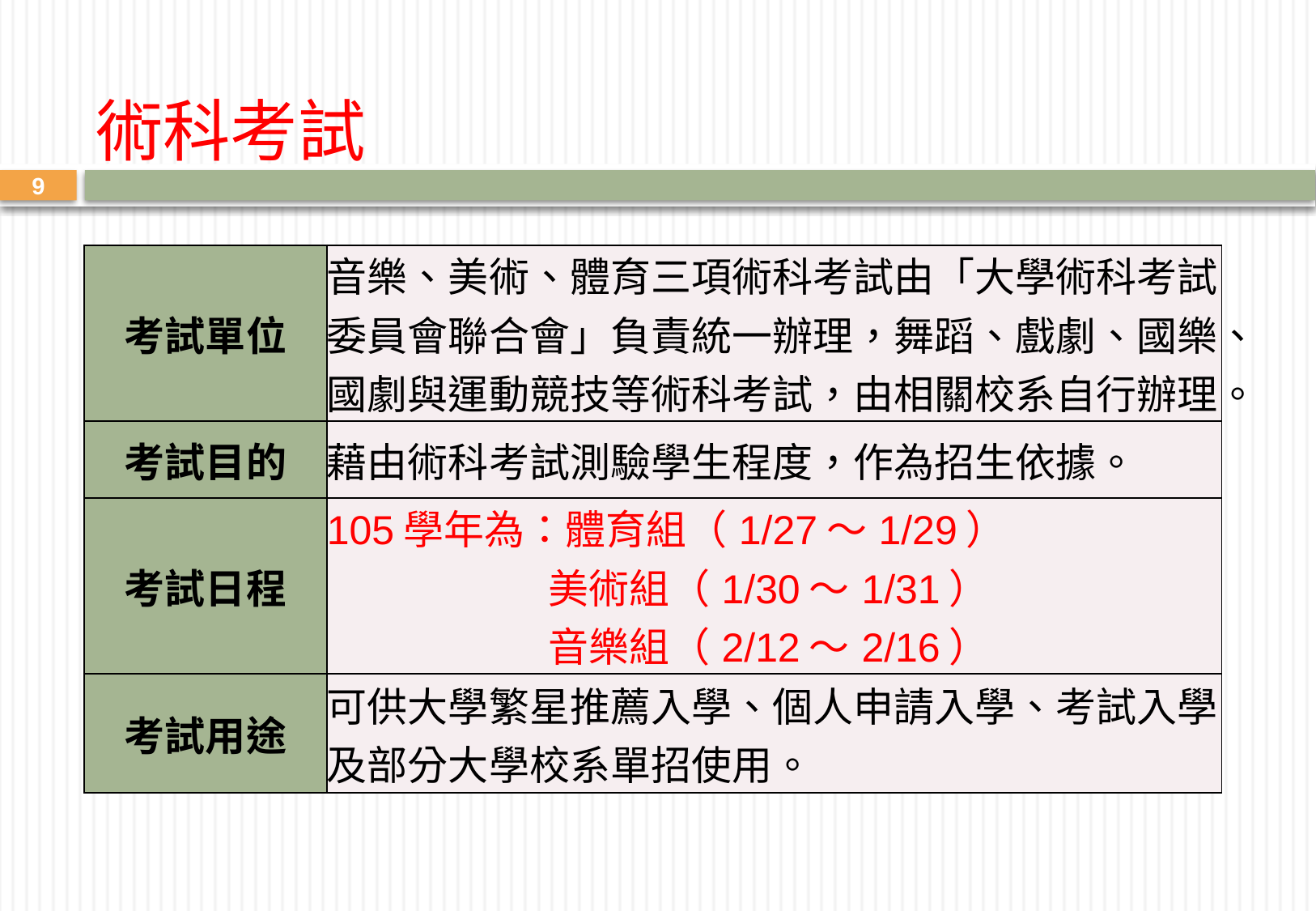

# 術科考試
9
| 考試單位 | 音樂、美術、體育三項術科考試由「大學術科考試委員會聯合會」負責統一辦理，舞蹈、戲劇、國樂、國劇與運動競技等術科考試，由相關校系自行辦理。 |
| --- | --- |
| 考試目的 | 藉由術科考試測驗學生程度，作為招生依據。 |
| 考試日程 | 105學年為：體育組（1/27～1/29） 美術組（1/30～1/31） 音樂組（2/12～2/16） |
| 考試用途 | 可供大學繁星推薦入學、個人申請入學、考試入學及部分大學校系單招使用。 |